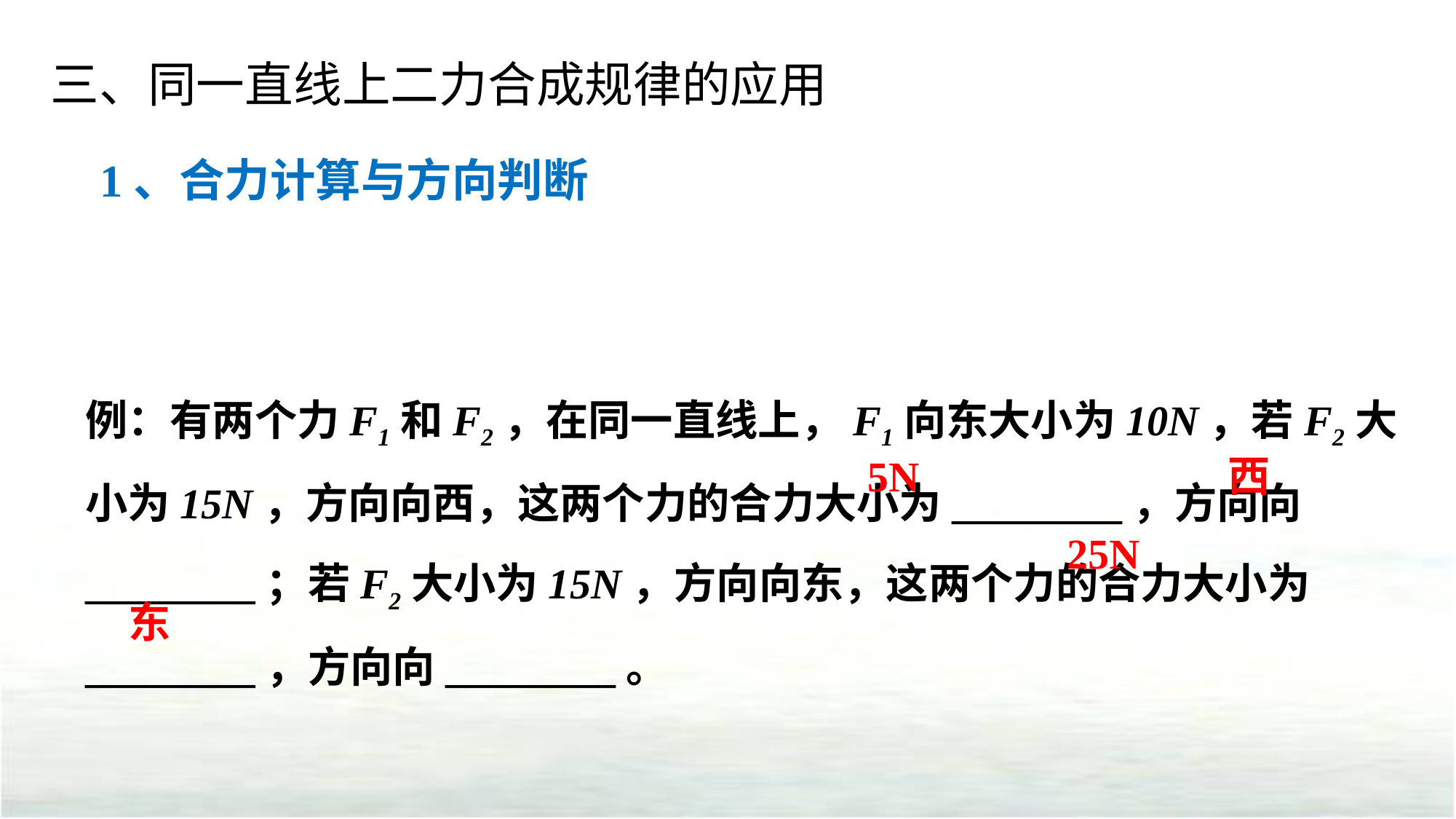

三、同一直线上二力合成规律的应用
1、合力计算与方向判断
例：有两个力F1和F2，在同一直线上，F1向东大小为10N，若F2大小为15N，方向向西，这两个力的合力大小为________，方向向________；若F2大小为15N，方向向东，这两个力的合力大小为________，方向向________。
5N
西
25N
东